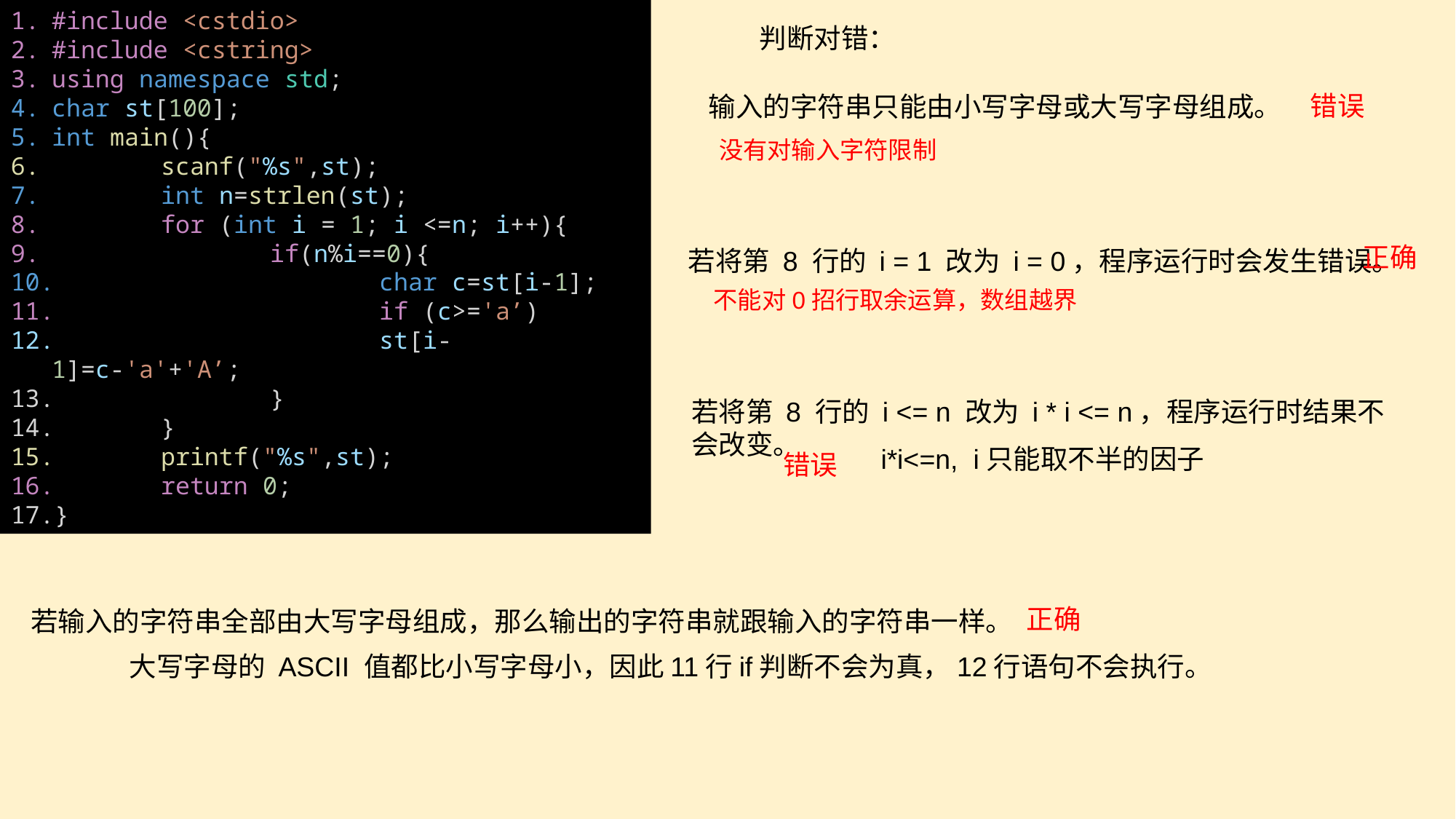

#include <cstdio>
#include <cstring>
using namespace std;
char st[100];
int main(){
	scanf("%s",st);
	int n=strlen(st);
	for (int i = 1; i <=n; i++){
		if(n%i==0){
			char c=st[i-1];
			if (c>='a’)
			st[i-1]=c-'a'+'A’;
		}
	}
	printf("%s",st);
	return 0;
}
判断对错：
错误
输入的字符串只能由小写字母或大写字母组成。
没有对输入字符限制
正确
若将第 8 行的 i = 1 改为 i = 0，程序运行时会发生错误。

不能对0招行取余运算，数组越界
若将第 8 行的 i <= n 改为 i * i <= n，程序运行时结果不会改变。
i*i<=n,  i只能取不半的因子
错误
正确
若输入的字符串全部由大写字母组成，那么输出的字符串就跟输入的字符串一样。

大写字母的 ASCII 值都比小写字母小，因此11行if判断不会为真，12行语句不会执行。